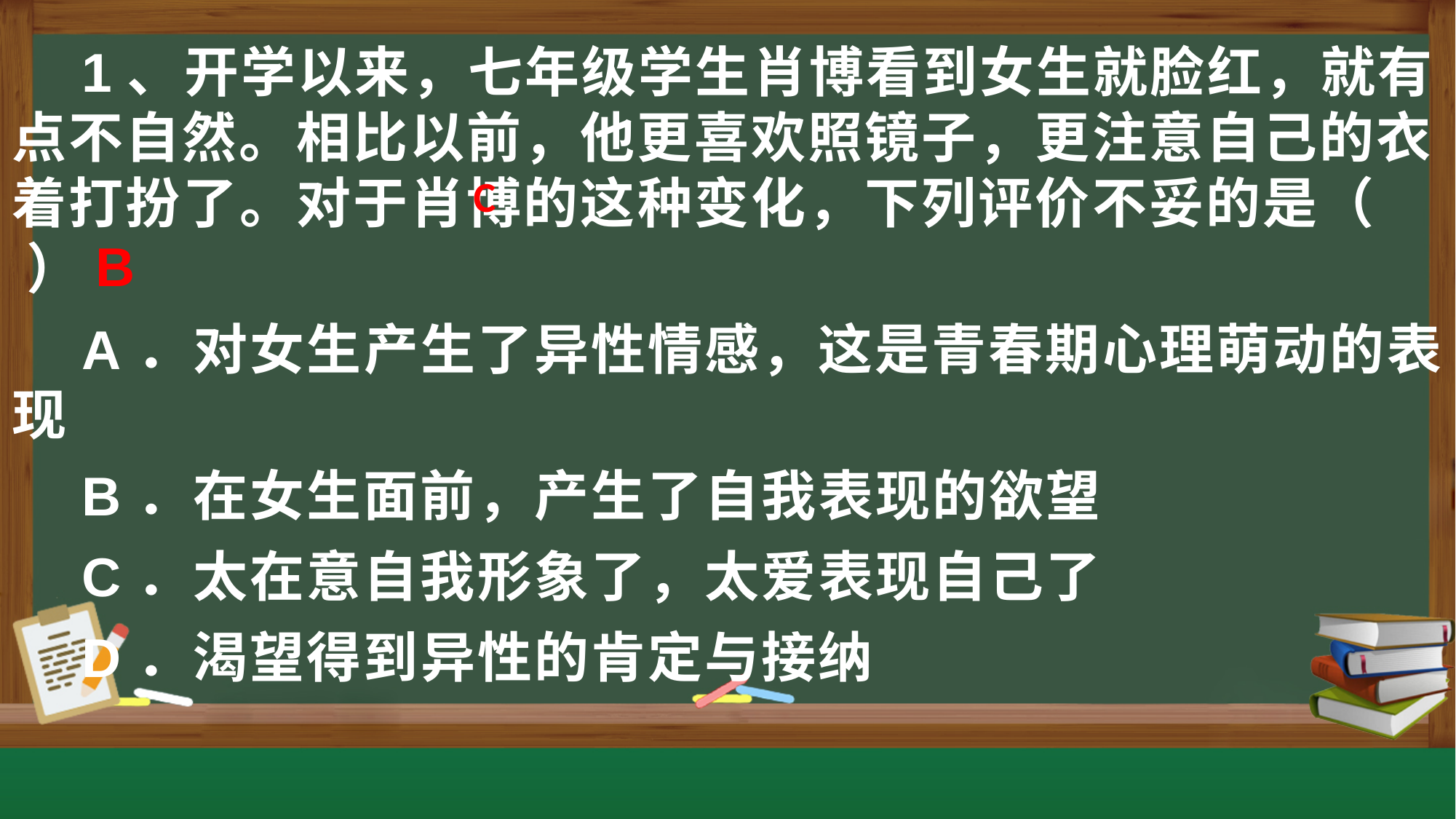

1、开学以来，七年级学生肖博看到女生就脸红，就有点不自然。相比以前，他更喜欢照镜子，更注意自己的衣着打扮了。对于肖博的这种变化，下列评价不妥的是（    ）
    A．对女生产生了异性情感，这是青春期心理萌动的表现
    B．在女生面前，产生了自我表现的欲望
    C．太在意自我形象了，太爱表现自己了
    D．渴望得到异性的肯定与接纳

C
B